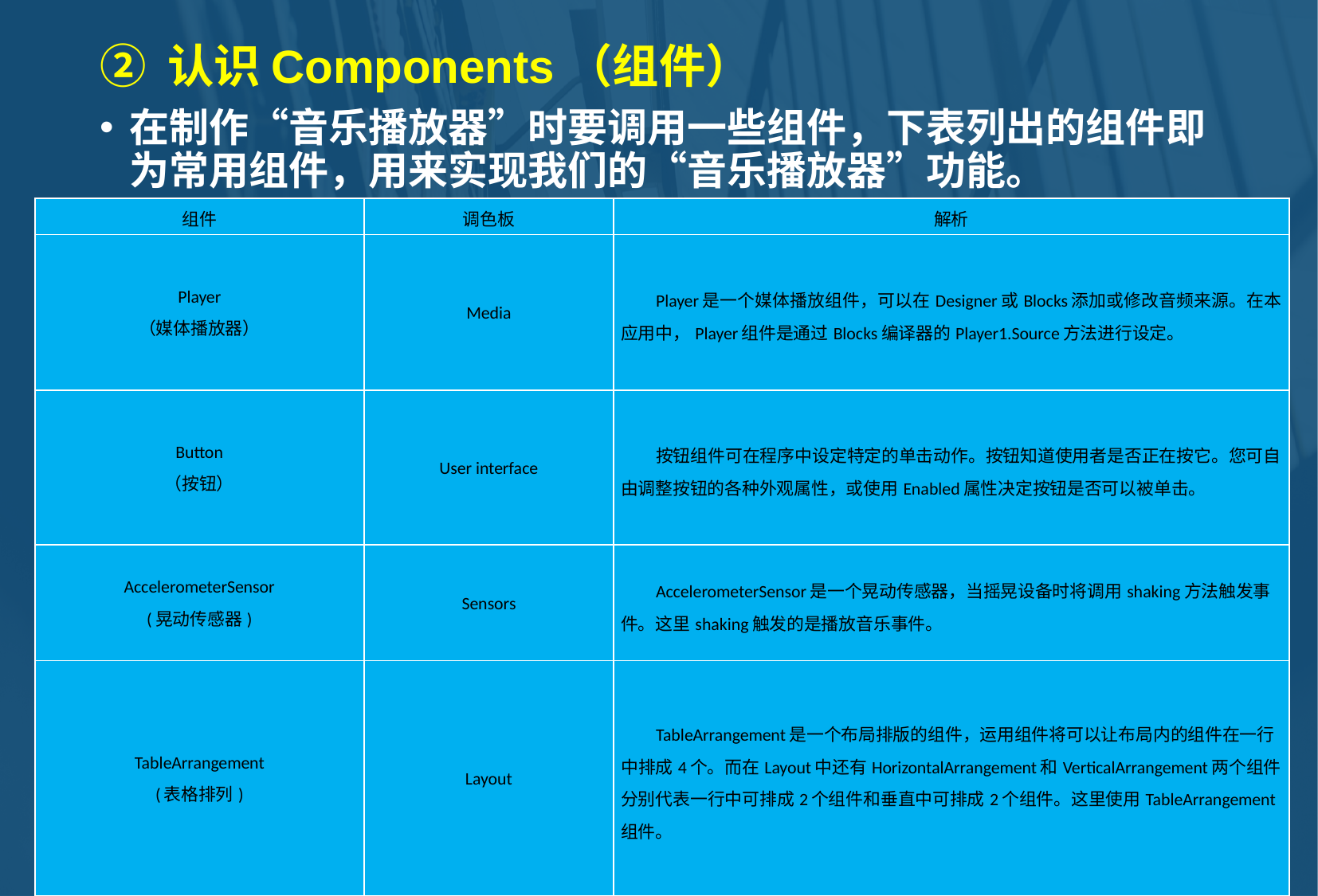

# ② 认识Components（组件）
在制作“音乐播放器”时要调用一些组件，下表列出的组件即为常用组件，用来实现我们的“音乐播放器”功能。

| 组件 | 调色板 | 解析 |
| --- | --- | --- |
| Player （媒体播放器） | Media | Player是一个媒体播放组件，可以在Designer或Blocks添加或修改音频来源。在本应用中，Player组件是通过Blocks编译器的Player1.Source方法进行设定。 |
| Button （按钮） | User interface | 按钮组件可在程序中设定特定的单击动作。按钮知道使用者是否正在按它。您可自由调整按钮的各种外观属性，或使用Enabled属性决定按钮是否可以被单击。 |
| AccelerometerSensor (晃动传感器) | Sensors | AccelerometerSensor是一个晃动传感器，当摇晃设备时将调用shaking方法触发事件。这里shaking触发的是播放音乐事件。 |
| TableArrangement (表格排列) | Layout | TableArrangement是一个布局排版的组件，运用组件将可以让布局内的组件在一行中排成4个。而在Layout中还有HorizontalArrangement和VerticalArrangement两个组件分别代表一行中可排成2个组件和垂直中可排成2个组件。这里使用TableArrangement组件。 |